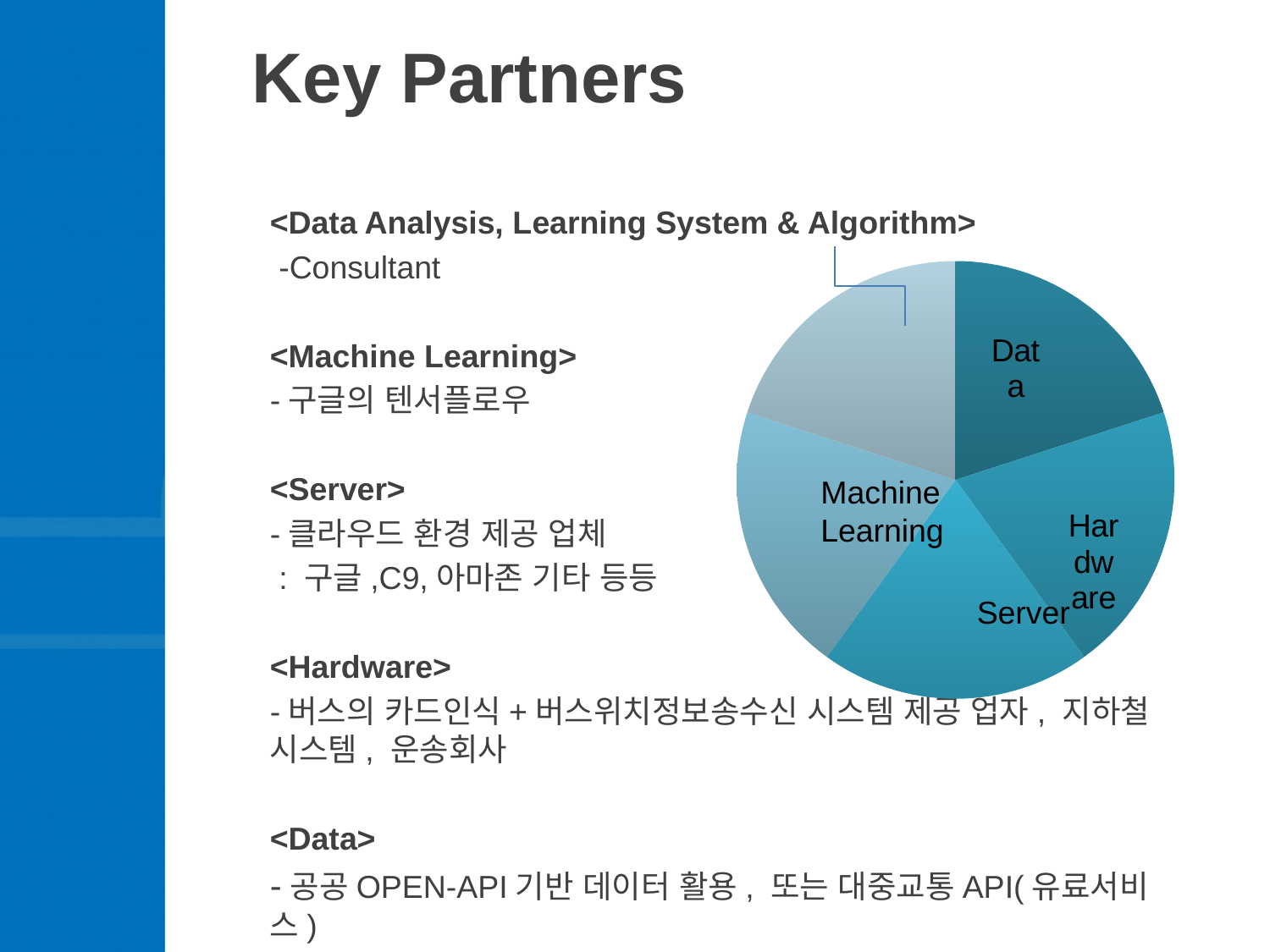

# Key Partners

### Chart

| Category | 판매 |
|---|---|
| Data | 5.0 |
| Hardware | 5.0 |
| Server | 5.0 |
| Machine Learning  | 5.0 |
| Data Analysis, Learning System & Algorithm | 5.0 |
<Data Analysis, Learning System & Algorithm>
 -Consultant

<Machine Learning>
-구글의 텐서플로우

<Server>
-클라우드 환경 제공 업체
 : 구글,C9,아마존 기타 등등

<Hardware>
-버스의 카드인식+버스위치정보송수신 시스템 제공 업자, 지하철 시스템, 운송회사

<Data>
-공공OPEN-API기반 데이터 활용, 또는 대중교통API(유료서비스)

Machine
Learning
Server